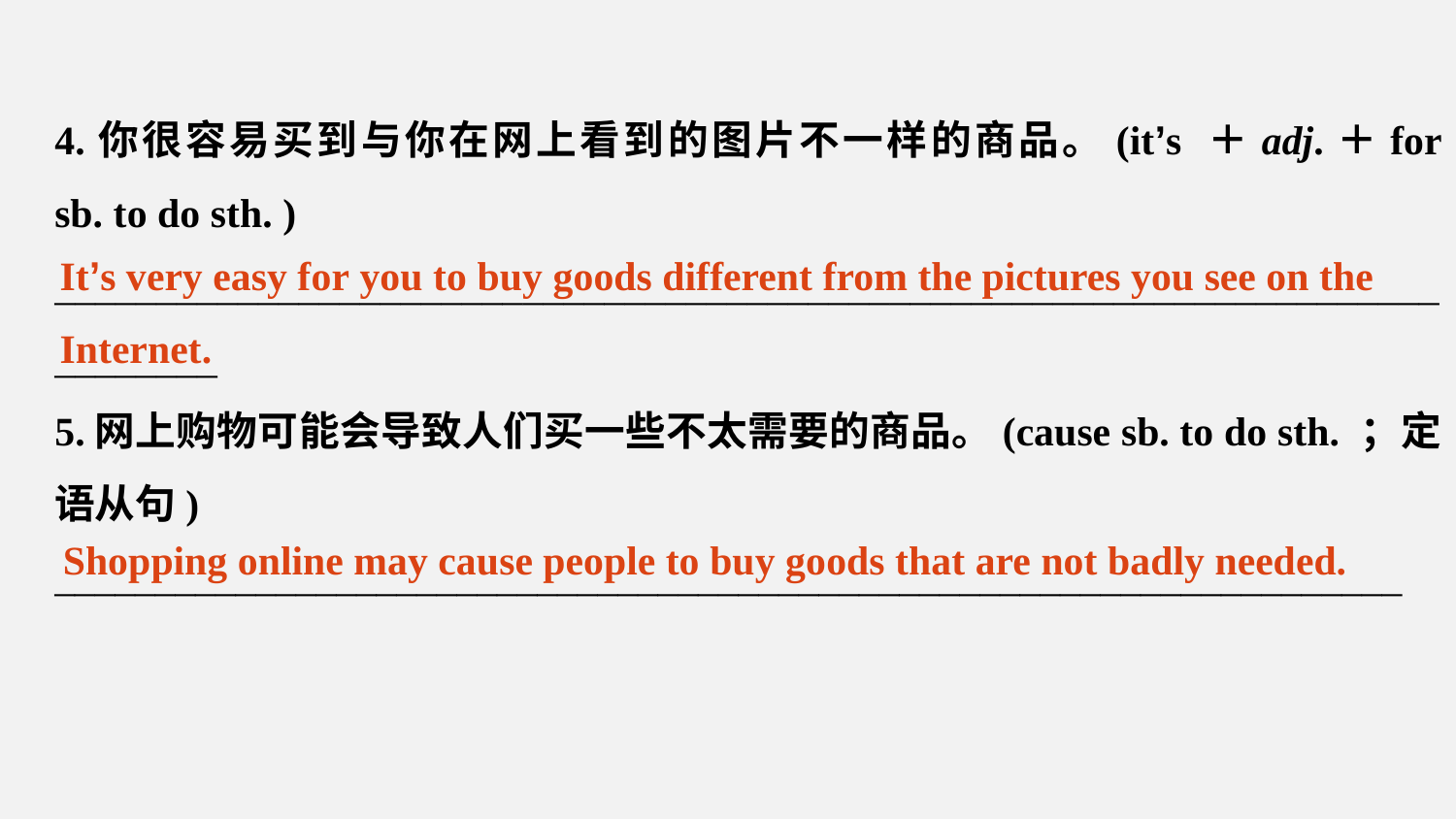

4.你很容易买到与你在网上看到的图片不一样的商品。(it’s ＋adj.＋for sb. to do sth. )
____________________________________________________________________________
5.网上购物可能会导致人们买一些不太需要的商品。(cause sb. to do sth. ；定语从句)
___________________________________________________________________
It’s very easy for you to buy goods different from the pictures you see on the
Internet.
Shopping online may cause people to buy goods that are not badly needed.